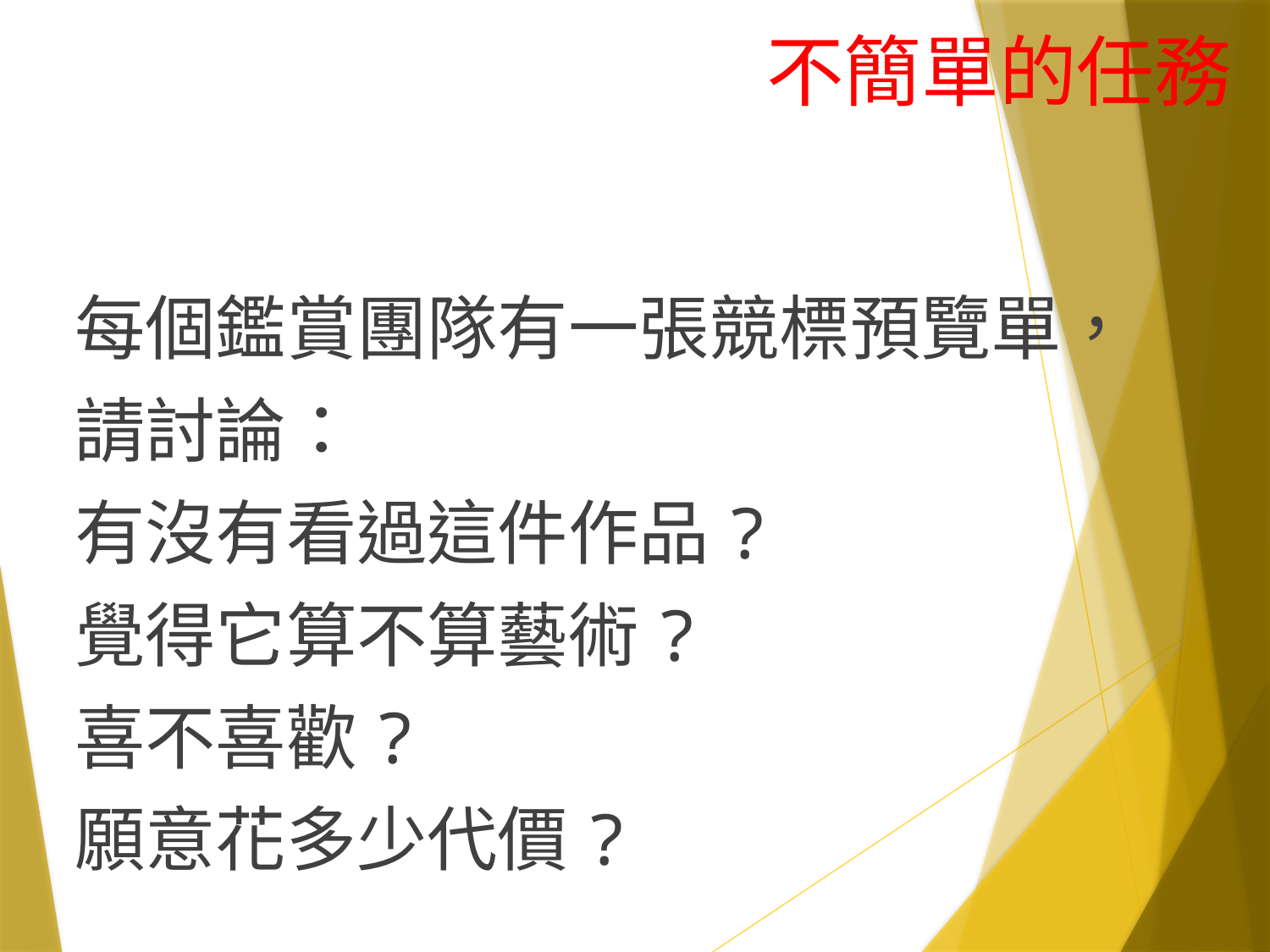

不簡單的任務
#
每個鑑賞團隊有一張競標預覽單，
請討論：
有沒有看過這件作品?
覺得它算不算藝術?
喜不喜歡?
願意花多少代價?